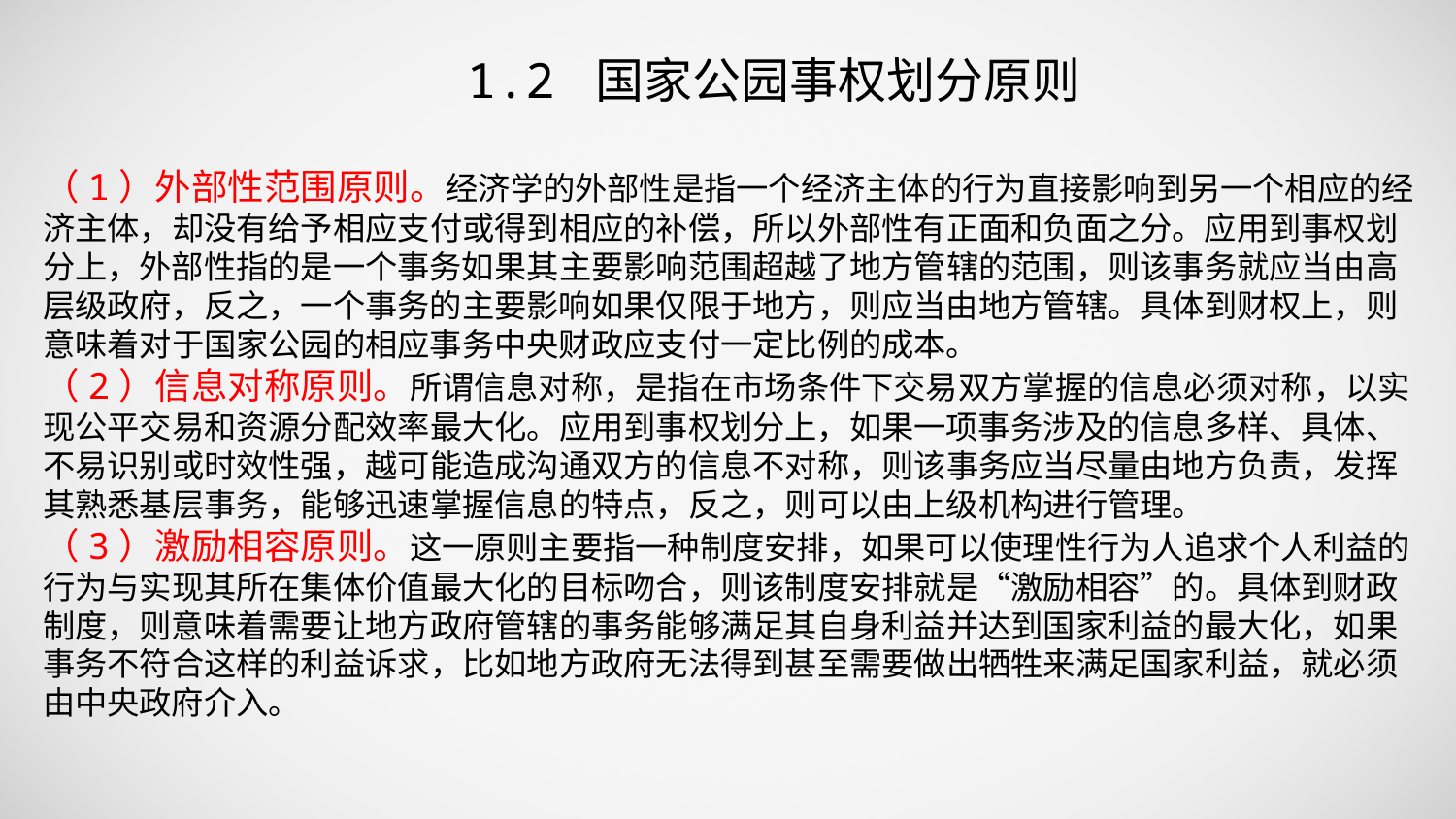

1.2 国家公园事权划分原则
（1）外部性范围原则。经济学的外部性是指一个经济主体的行为直接影响到另一个相应的经济主体，却没有给予相应支付或得到相应的补偿，所以外部性有正面和负面之分。应用到事权划分上，外部性指的是一个事务如果其主要影响范围超越了地方管辖的范围，则该事务就应当由高层级政府，反之，一个事务的主要影响如果仅限于地方，则应当由地方管辖。具体到财权上，则意味着对于国家公园的相应事务中央财政应支付一定比例的成本。
（2）信息对称原则。所谓信息对称，是指在市场条件下交易双方掌握的信息必须对称，以实现公平交易和资源分配效率最大化。应用到事权划分上，如果一项事务涉及的信息多样、具体、不易识别或时效性强，越可能造成沟通双方的信息不对称，则该事务应当尽量由地方负责，发挥其熟悉基层事务，能够迅速掌握信息的特点，反之，则可以由上级机构进行管理。
（3）激励相容原则。这一原则主要指一种制度安排，如果可以使理性行为人追求个人利益的行为与实现其所在集体价值最大化的目标吻合，则该制度安排就是“激励相容”的。具体到财政制度，则意味着需要让地方政府管辖的事务能够满足其自身利益并达到国家利益的最大化，如果事务不符合这样的利益诉求，比如地方政府无法得到甚至需要做出牺牲来满足国家利益，就必须由中央政府介入。